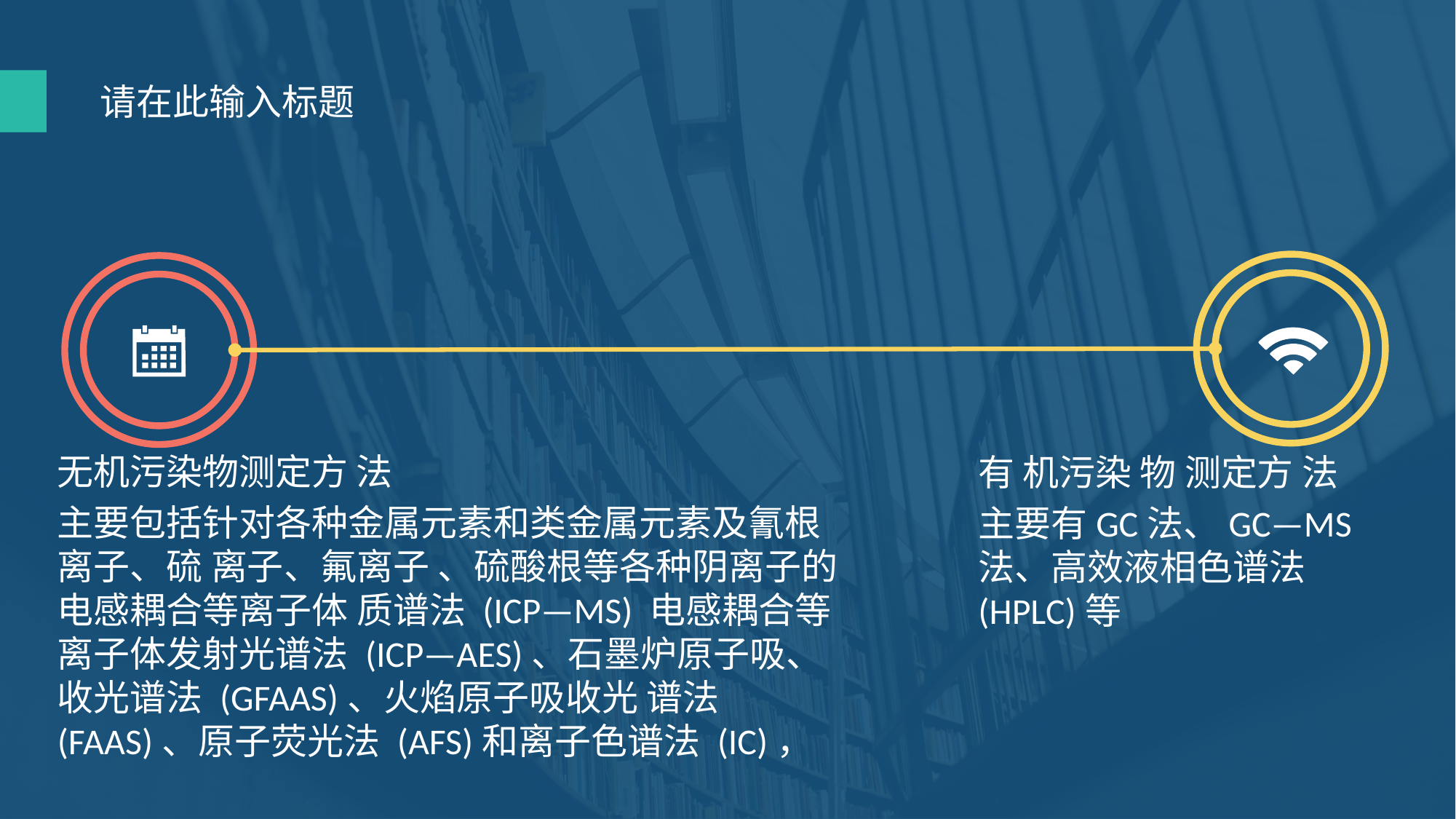

请在此输入标题

无机污染物测定方 法
主要包括针对各种金属元素和类金属元素及氰根离子、硫 离子、氟离子 、硫酸根等各种阴离子的 电感耦合等离子体 质谱法 (ICP—MS) 电感耦合等离子体发射光谱法 (ICP—AES)、石墨炉原子吸、收光谱法 (GFAAS)、火焰原子吸收光 谱法 (FAAS)、原子荧光法 (AFS)和离子色谱法 (IC)，
有 机污染 物 测定方 法
主要有GC法、GC—MS法、高效液相色谱法 (HPLC)等